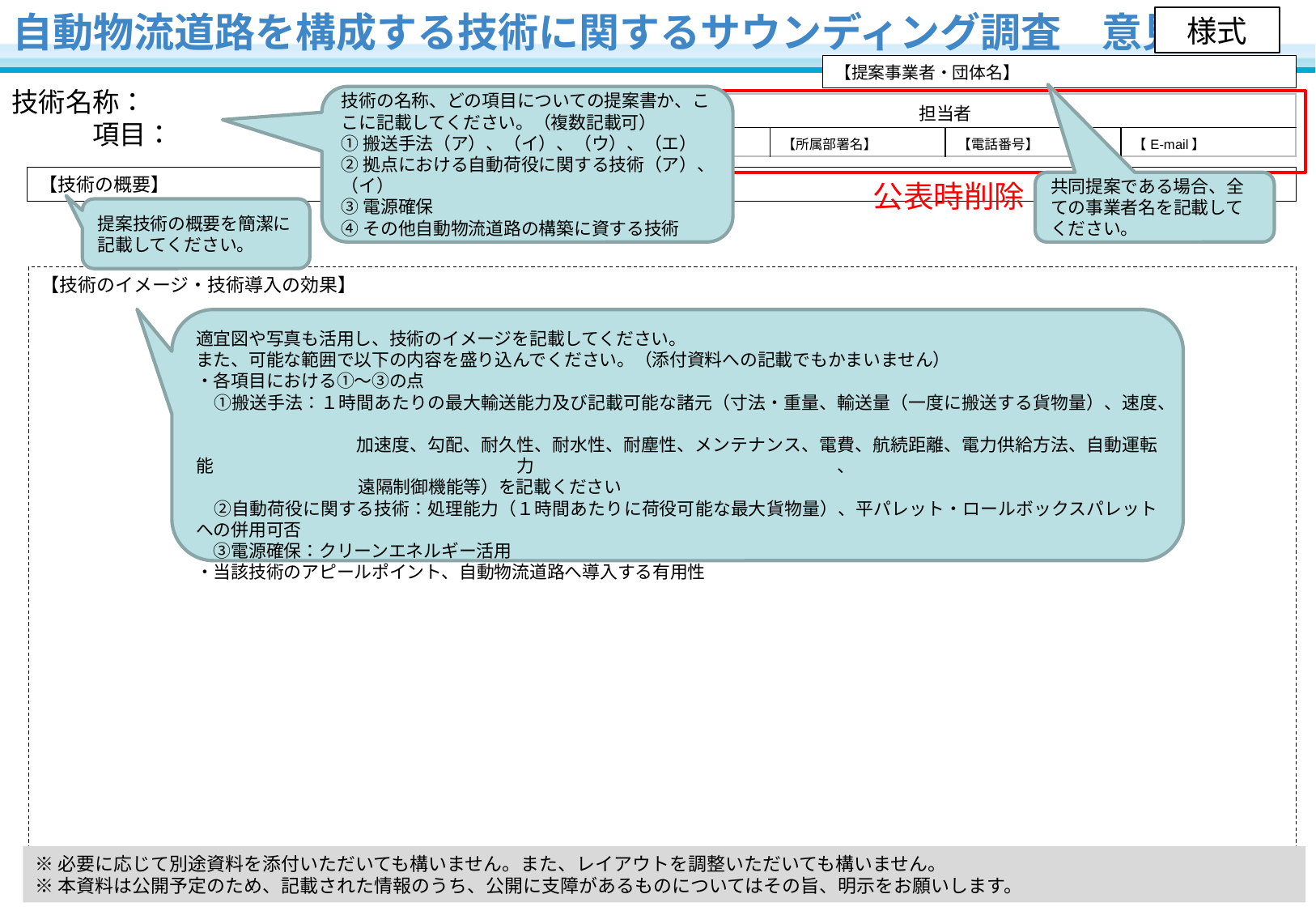

# 自動物流道路を構成する技術に関するサウンディング調査　意見書
様式
【提案事業者・団体名】
技術名称：
　　　項目：
技術の名称、どの項目についての提案書か、ここに記載してください。（複数記載可）
①搬送手法（ア）、（イ）、（ウ）、（エ）
②拠点における自動荷役に関する技術（ア）、（イ）
③電源確保
④その他自動物流道路の構築に資する技術

| 担当者 |  |  |  |
| --- | --- | --- | --- |
| 【氏名】 | 【所属部署名】 | 【電話番号】 | 【E-mail】 |
【技術の概要】
公表時削除
共同提案である場合、全ての事業者名を記載してください。
提案技術の概要を簡潔に記載してください。
【技術のイメージ・技術導入の効果】
適宜図や写真も活用し、技術のイメージを記載してください。
また、可能な範囲で以下の内容を盛り込んでください。（添付資料への記載でもかまいません）
・各項目における①～③の点
　①搬送手法：１時間あたりの最大輸送能力及び記載可能な諸元（寸法・重量、輸送量（一度に搬送する貨物量）、速度、
　　　　　　　　　加速度、勾配、耐久性、耐水性、耐塵性、メンテナンス、電費、航続距離、電力供給方法、自動運転能力、
　　　　　　　　　 遠隔制御機能等）を記載ください
　②自動荷役に関する技術：処理能力（１時間あたりに荷役可能な最大貨物量）、平パレット・ロールボックスパレットへの併用可否
　③電源確保：クリーンエネルギー活用
・当該技術のアピールポイント、自動物流道路へ導入する有用性
※必要に応じて別途資料を添付いただいても構いません。また、レイアウトを調整いただいても構いません。
※本資料は公開予定のため、記載された情報のうち、公開に支障があるものについてはその旨、明示をお願いします。